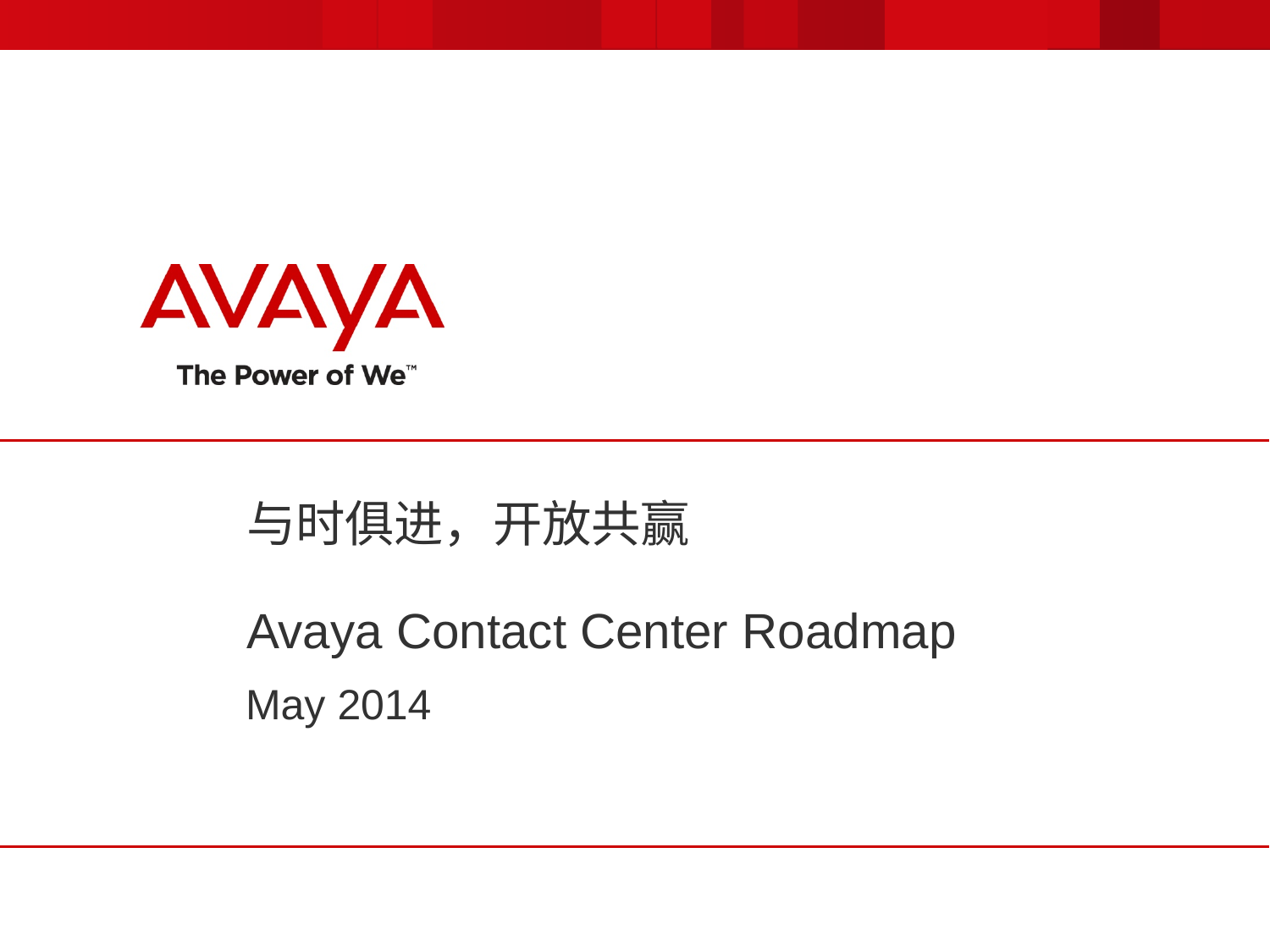

# 与时俱进，开放共赢 Avaya Contact Center Roadmap
May 2014